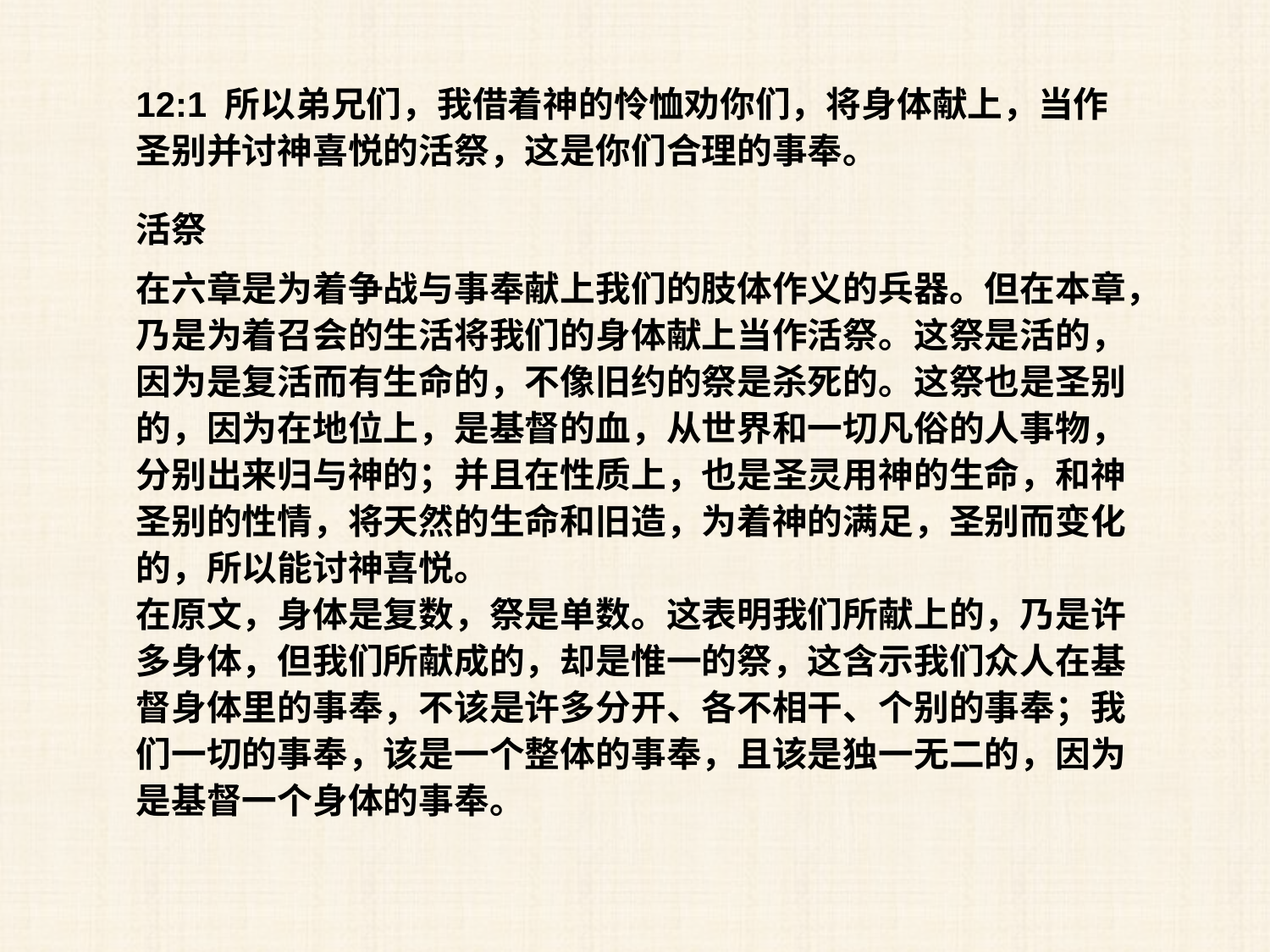

12:1 所以弟兄们，我借着神的怜恤劝你们，将身体献上，当作圣别并讨神喜悦的活祭，这是你们合理的事奉。
活祭
在六章是为着争战与事奉献上我们的肢体作义的兵器。但在本章，乃是为着召会的生活将我们的身体献上当作活祭。这祭是活的，因为是复活而有生命的，不像旧约的祭是杀死的。这祭也是圣别的，因为在地位上，是基督的血，从世界和一切凡俗的人事物，分别出来归与神的；并且在性质上，也是圣灵用神的生命，和神圣别的性情，将天然的生命和旧造，为着神的满足，圣别而变化的，所以能讨神喜悦。
在原文，身体是复数，祭是单数。这表明我们所献上的，乃是许多身体，但我们所献成的，却是惟一的祭，这含示我们众人在基督身体里的事奉，不该是许多分开、各不相干、个别的事奉；我们一切的事奉，该是一个整体的事奉，且该是独一无二的，因为是基督一个身体的事奉。